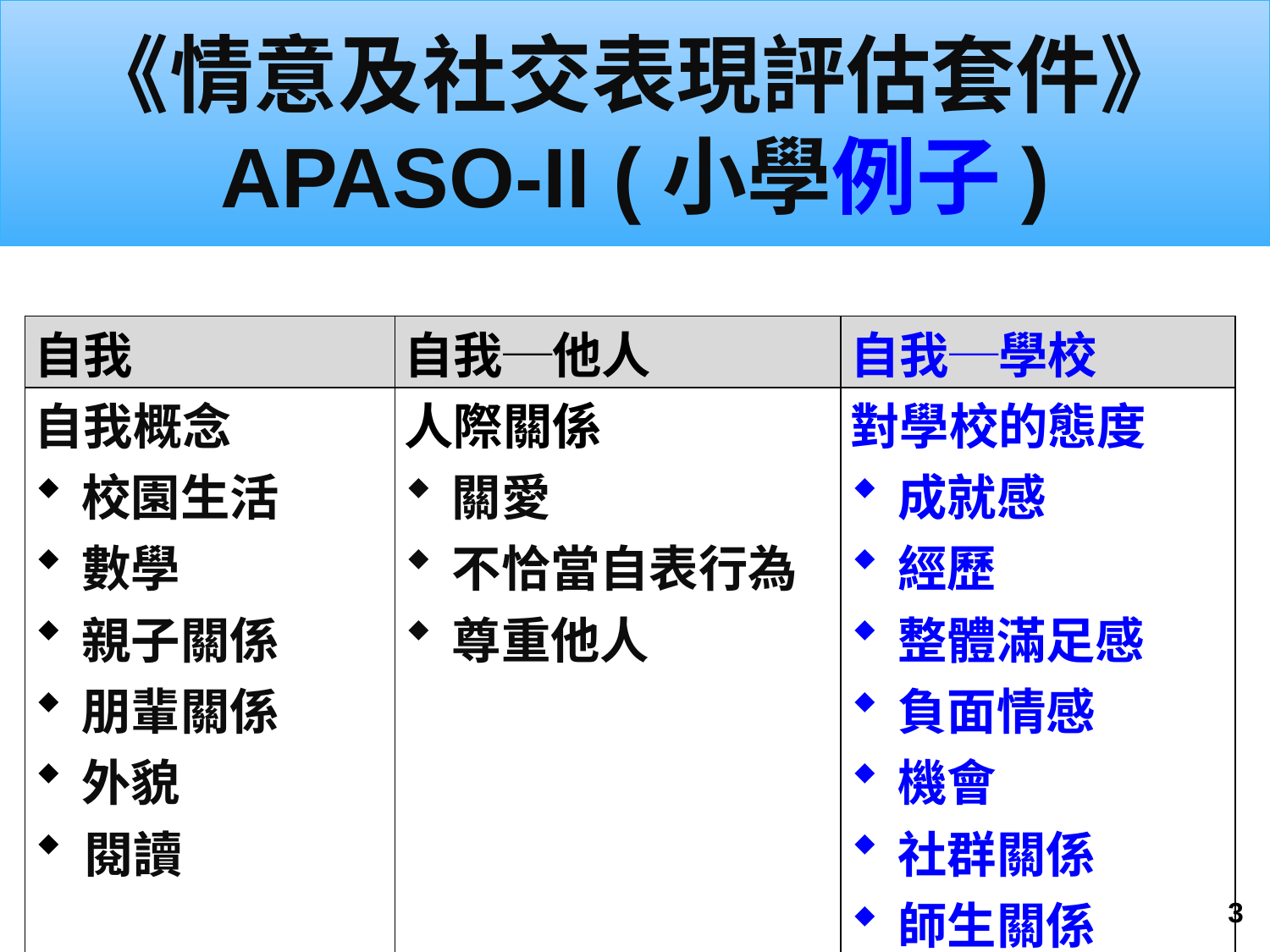

《情意及社交表現評估套件》
APASO-II (小學例子)
| 自我 | 自我─他人 | 自我─學校 |
| --- | --- | --- |
| 自我概念 | 人際關係 | 對學校的態度 |
| 校園生活 | 關愛 | 成就感 |
| 數學 | 不恰當自表行為 | 經歷 |
| 親子關係 | 尊重他人 | 整體滿足感 |
| 朋輩關係 |  | 負面情感 |
| 外貌 |  | 機會 |
| 閱讀 |  | 社群關係 |
|  |  | 師生關係 |
3